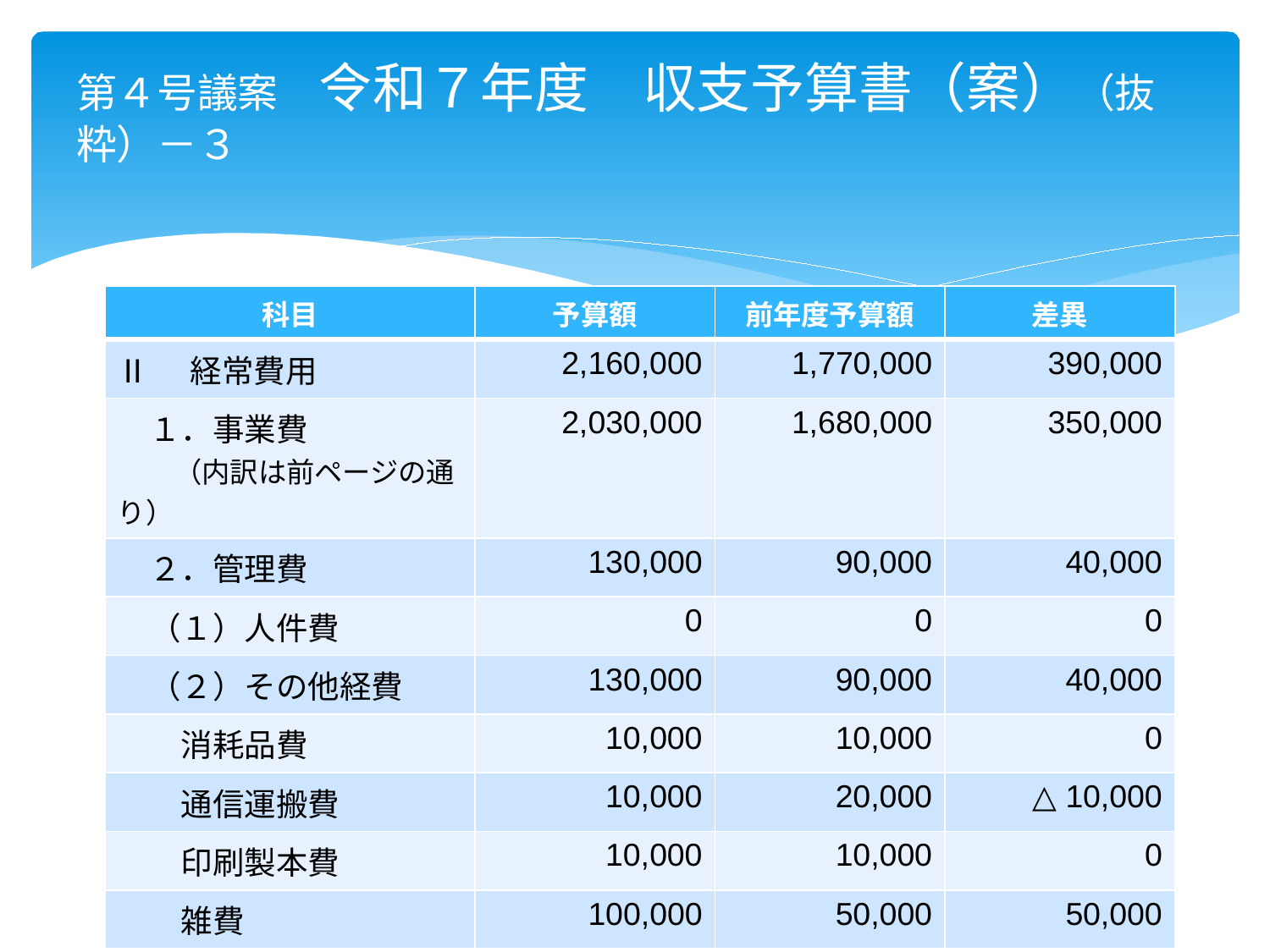

# 第４号議案　令和７年度　収支予算書（案）（抜粋）－３
| 科目 | 予算額 | 前年度予算額 | 差異 |
| --- | --- | --- | --- |
| Ⅱ　経常費用 | 2,160,000 | 1,770,000 | 390,000 |
| １．事業費 　　（内訳は前ページの通り） | 2,030,000 | 1,680,000 | 350,000 |
| ２．管理費 | 130,000 | 90,000 | 40,000 |
| （１）人件費 | 0 | 0 | 0 |
| （２）その他経費 | 130,000 | 90,000 | 40,000 |
| 消耗品費 | 10,000 | 10,000 | 0 |
| 通信運搬費 | 10,000 | 20,000 | △ 10,000 |
| 印刷製本費 | 10,000 | 10,000 | 0 |
| 雑費 | 100,000 | 50,000 | 50,000 |